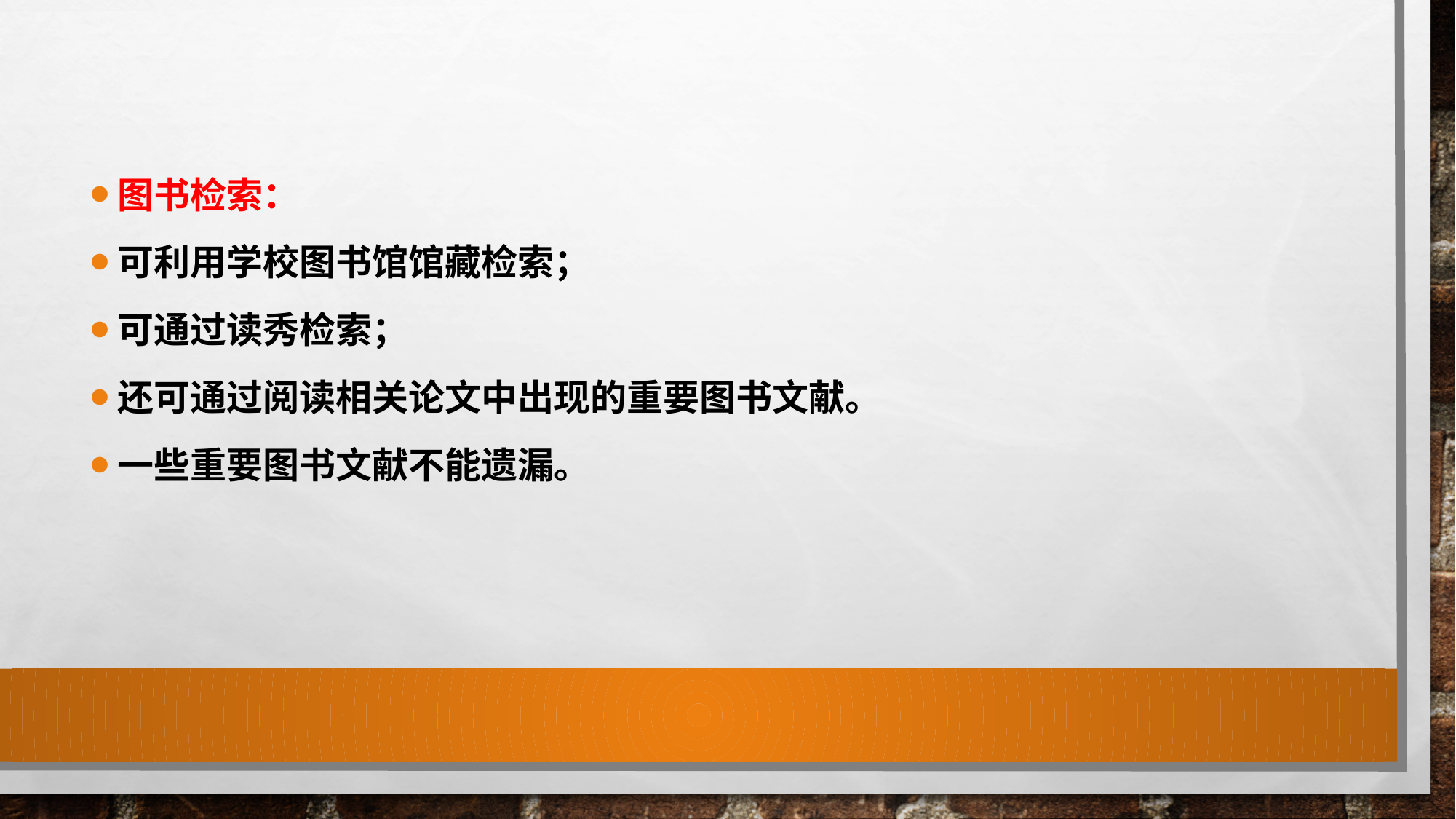

图书检索：
可利用学校图书馆馆藏检索；
可通过读秀检索；
还可通过阅读相关论文中出现的重要图书文献。
一些重要图书文献不能遗漏。